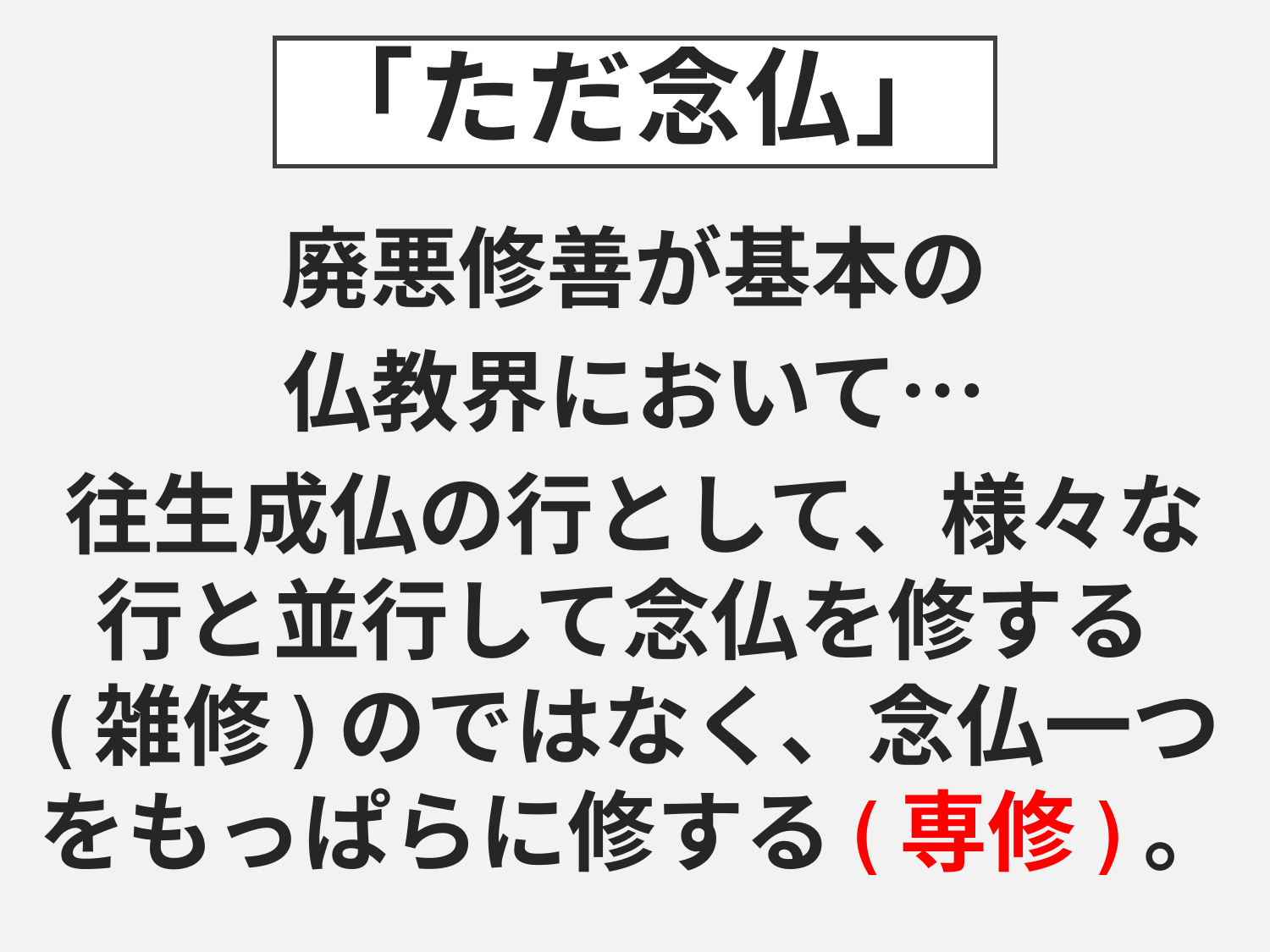

# 「ただ念仏」
廃悪修善が基本の
仏教界において…
往生成仏の行として、様々な行と並行して念仏を修する(雑修)のではなく、念仏一つをもっぱらに修する(専修)。